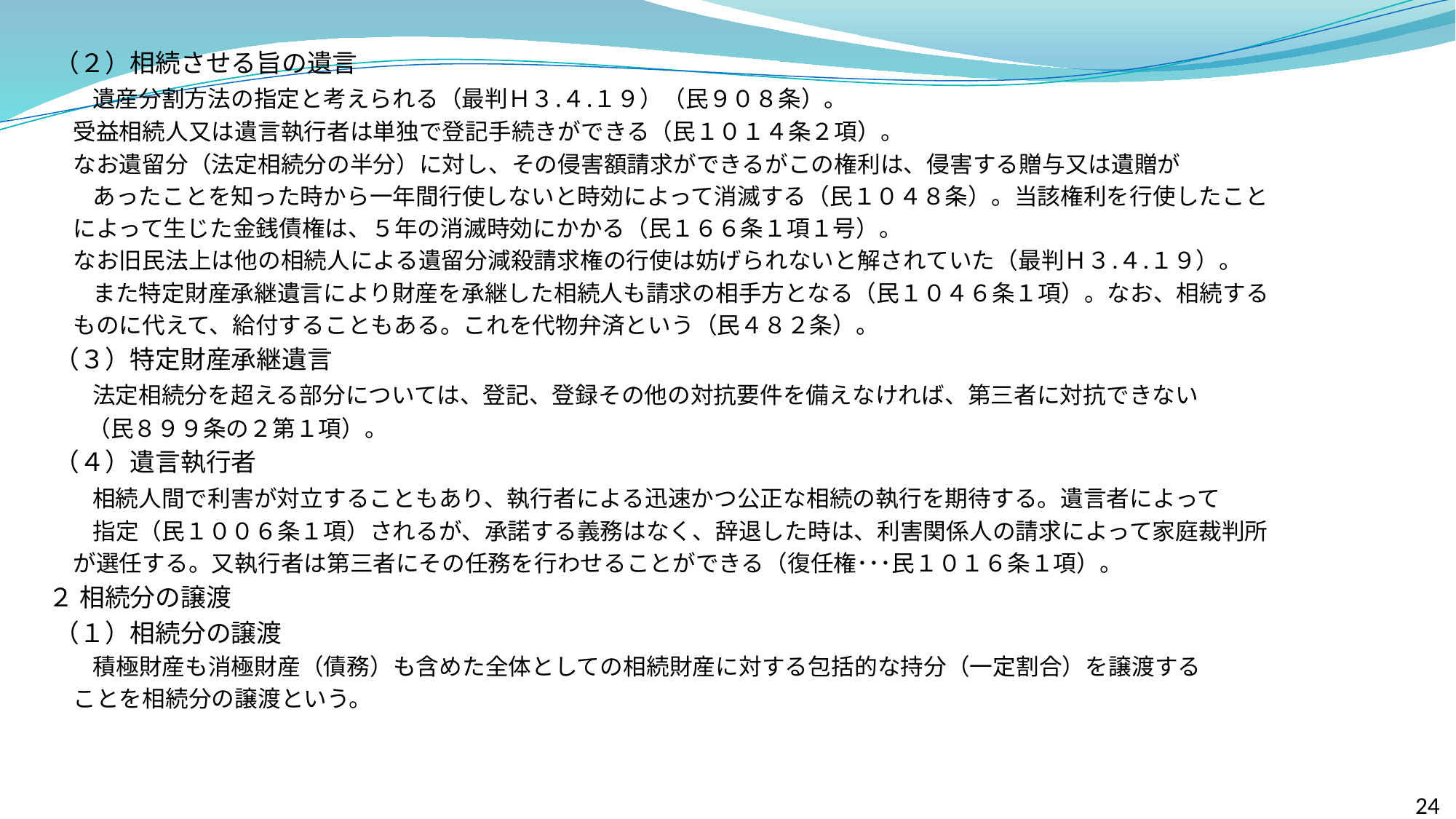

（２）相続させる旨の遺言
　　 遺産分割方法の指定と考えられる（最判Ｈ３.４.１９）（民９０８条）。
       受益相続人又は遺言執行者は単独で登記手続きができる（民１０１４条２項）。
       なお遺留分（法定相続分の半分）に対し、その侵害額請求ができるがこの権利は、侵害する贈与又は遺贈が
　　  あったことを知った時から一年間行使しないと時効によって消滅する（民１０４８条）。当該権利を行使したこと
       によって生じた金銭債権は、５年の消滅時効にかかる（民１６６条１項１号）。
       なお旧民法上は他の相続人による遺留分減殺請求権の行使は妨げられないと解されていた（最判Ｈ３.４.１９）。
　　  また特定財産承継遺言により財産を承継した相続人も請求の相手方となる（民１０４６条１項）。なお、相続する
       ものに代えて、給付することもある。これを代物弁済という（民４８２条）。
   （３）特定財産承継遺言
　　 法定相続分を超える部分については、登記、登録その他の対抗要件を備えなければ、第三者に対抗できない
　　 （民８９９条の２第１項）。
   （４）遺言執行者
　　 相続人間で利害が対立することもあり、執行者による迅速かつ公正な相続の執行を期待する。遺言者によって
　　  指定（民１００６条１項）されるが、承諾する義務はなく、辞退した時は、利害関係人の請求によって家庭裁判所
       が選任する。又執行者は第三者にその任務を行わせることができる（復任権･･･民１０１６条１項）。
  ２ 相続分の譲渡
   （１）相続分の譲渡
　　  積極財産も消極財産（債務）も含めた全体としての相続財産に対する包括的な持分（一定割合）を譲渡する
       ことを相続分の譲渡という。

24